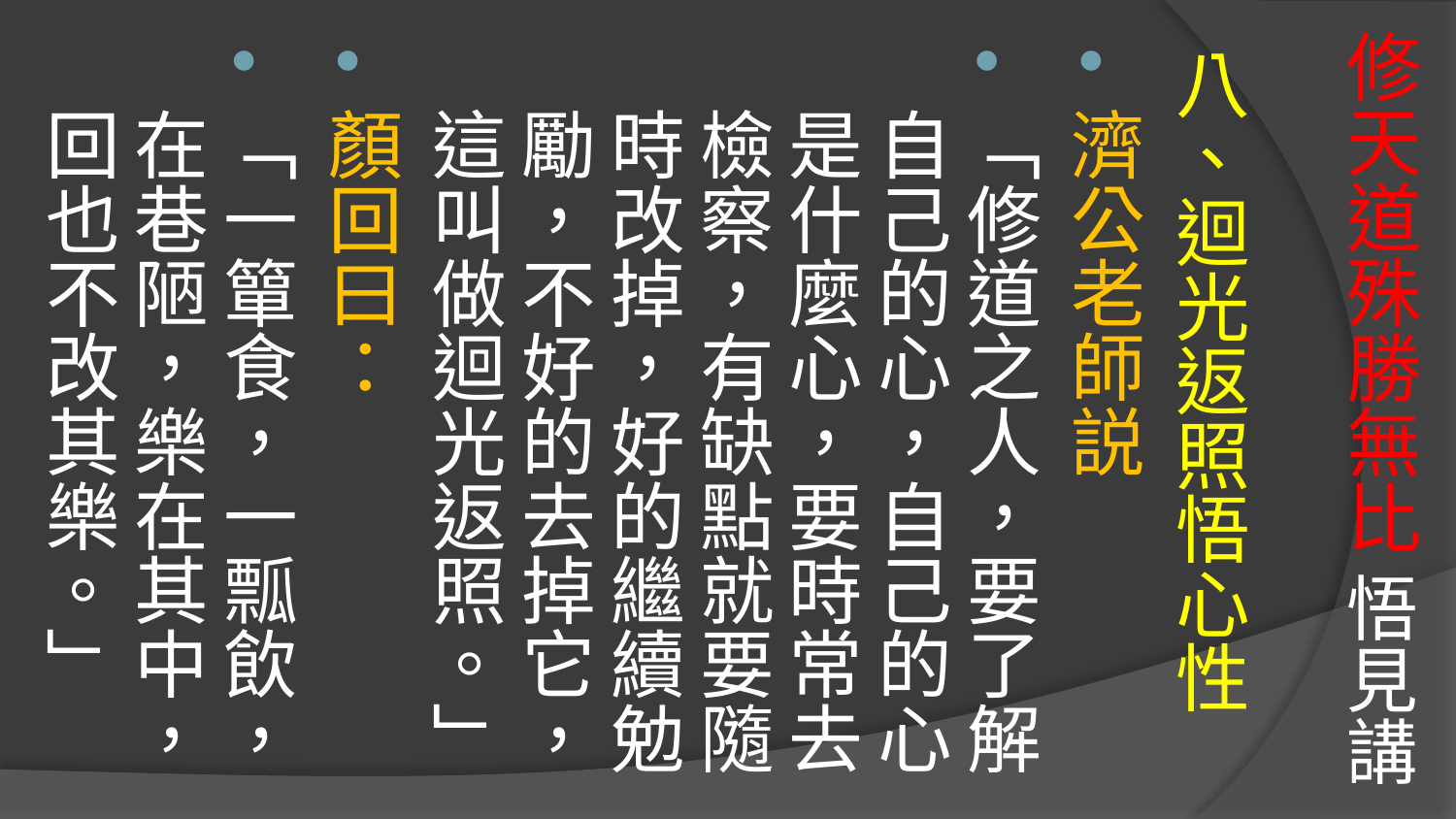

# 修天道殊勝無比 悟見講
八、迴光返照悟心性
濟公老師説
「修道之人，要了解自己的心，自己的心是什麼心，要時常去檢察，有缺點就要隨時改掉，好的繼續勉勵，不好的去掉它，這叫做迴光返照。」
顏回曰：
「一簞食，一瓢飲，在巷陋，樂在其中，回也不改其樂。」